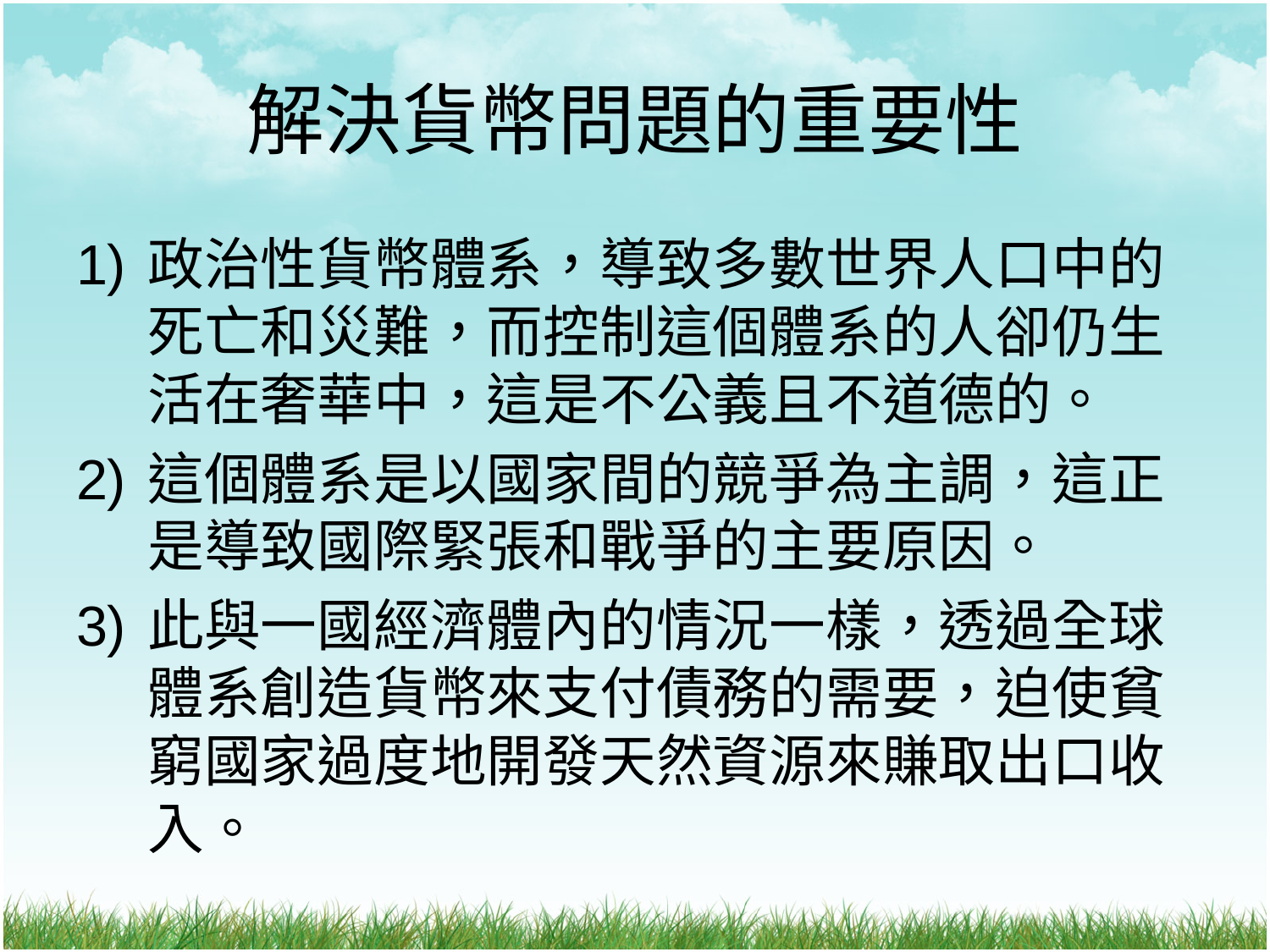

# 解決貨幣問題的重要性
政治性貨幣體系，導致多數世界人口中的死亡和災難，而控制這個體系的人卻仍生活在奢華中，這是不公義且不道德的。
這個體系是以國家間的競爭為主調，這正是導致國際緊張和戰爭的主要原因。
此與一國經濟體內的情況一樣，透過全球體系創造貨幣來支付債務的需要，迫使貧窮國家過度地開發天然資源來賺取出口收入。